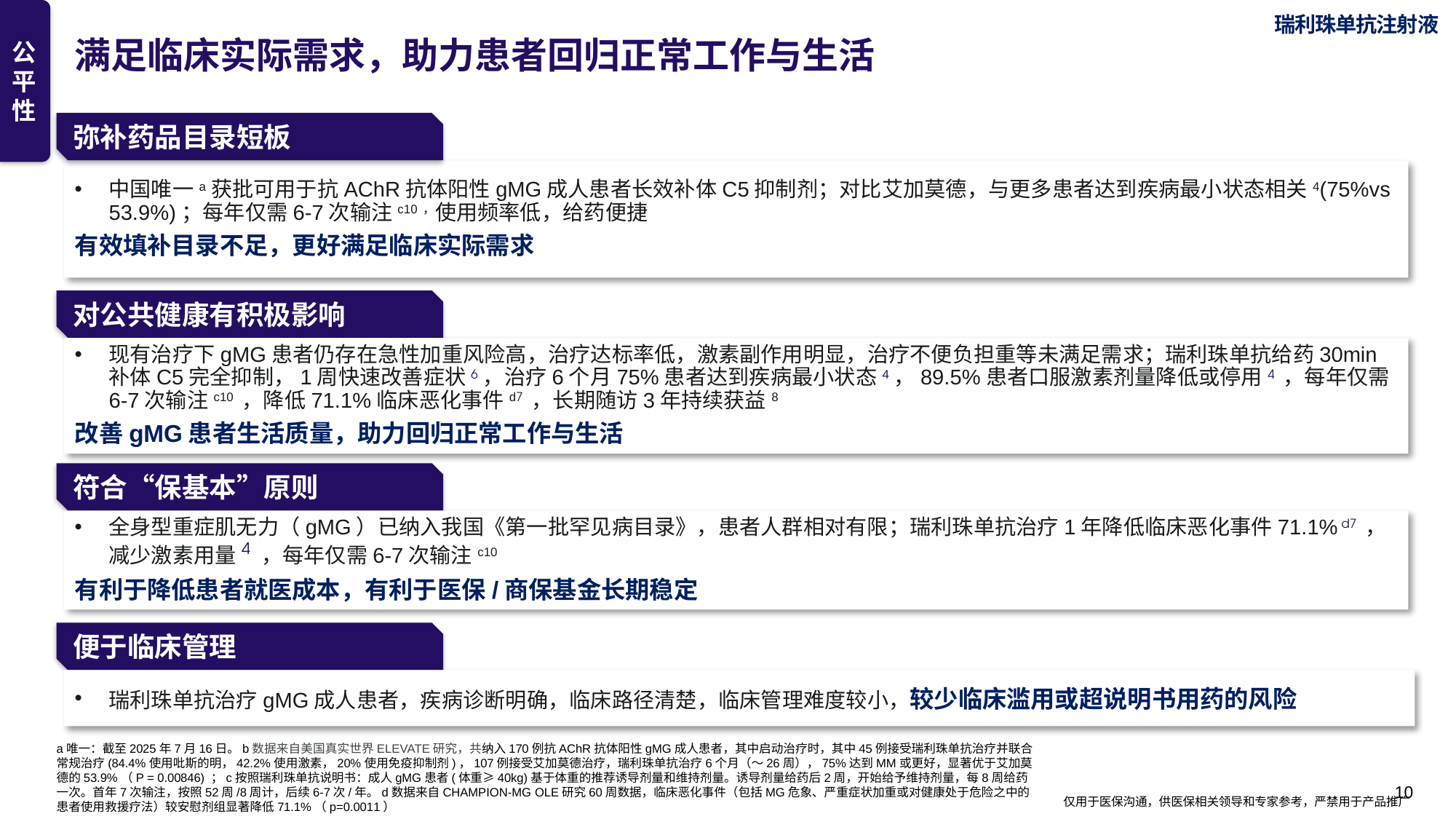

瑞利珠单抗注射液
# 满足临床实际需求，助力患者回归正常工作与生活
公平性
弥补药品目录短板
中国唯一a获批可用于抗AChR抗体阳性gMG成人患者长效补体C5抑制剂；对比艾加莫德，与更多患者达到疾病最小状态相关4(75%vs 53.9%)；每年仅需6-7次输注c10，使用频率低，给药便捷
有效填补目录不足，更好满足临床实际需求
对公共健康有积极影响
现有治疗下gMG患者仍存在急性加重风险高，治疗达标率低，激素副作用明显，治疗不便负担重等未满足需求；瑞利珠单抗给药30min补体C5完全抑制，1周快速改善症状6，治疗6个月75%患者达到疾病最小状态4，89.5%患者口服激素剂量降低或停用4 ，每年仅需6-7次输注c10 ，降低71.1%临床恶化事件d7 ，长期随访3年持续获益8
改善gMG患者生活质量，助力回归正常工作与生活
符合“保基本”原则
全身型重症肌无力（gMG）已纳入我国《第一批罕见病目录》，患者人群相对有限；瑞利珠单抗治疗1年降低临床恶化事件71.1% d7 ，减少激素用量4 ，每年仅需6-7次输注c10
有利于降低患者就医成本，有利于医保/商保基金长期稳定
便于临床管理
瑞利珠单抗治疗gMG成人患者，疾病诊断明确，临床路径清楚，临床管理难度较小，较少临床滥用或超说明书用药的风险
a唯一：截至2025年7月16日。b数据来自美国真实世界ELEVATE研究，共纳入170例抗AChR抗体阳性gMG成人患者，其中启动治疗时，其中45例接受瑞利珠单抗治疗并联合常规治疗(84.4%使用吡斯的明，42.2%使用激素，20%使用免疫抑制剂)，107例接受艾加莫德治疗，瑞利珠单抗治疗6个月（～26周），75%达到MM或更好，显著优于艾加莫德的53.9%（P = 0.00846) ；c按照瑞利珠单抗说明书：成人gMG患者(体重≥40kg)基于体重的推荐诱导剂量和维持剂量。诱导剂量给药后2周，开始给予维持剂量，每8周给药一次。首年7次输注，按照52周/8周计，后续6-7次/年。d数据来自CHAMPION-MG OLE研究60周数据，临床恶化事件（包括MG危象、严重症状加重或对健康处于危险之中的患者使用救援疗法）较安慰剂组显著降低71.1%（p=0.0011）

10
仅用于医保沟通，供医保相关领导和专家参考，严禁用于产品推广